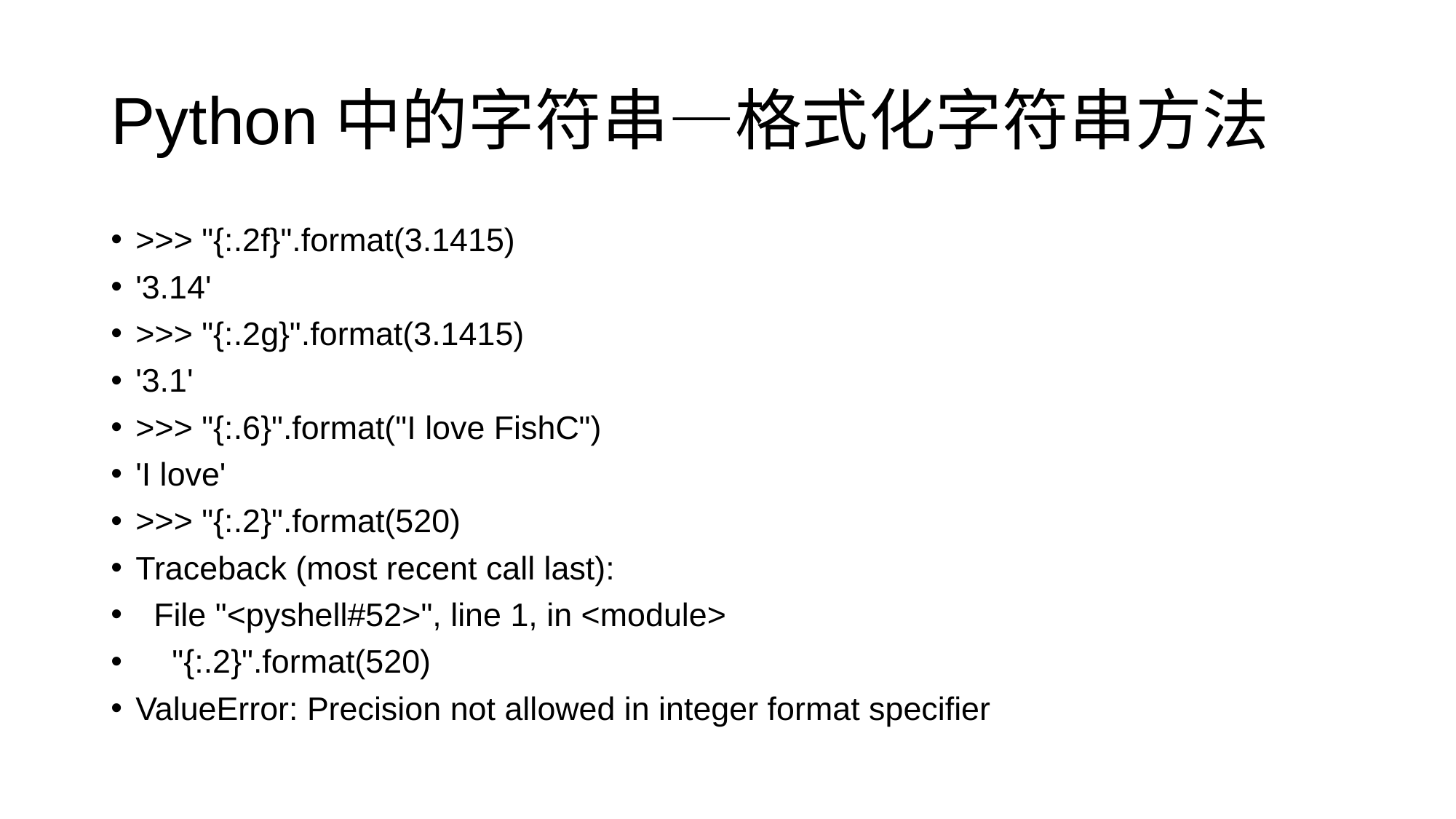

# Python中的字符串—格式化字符串方法
>>> "{:.2f}".format(3.1415)
'3.14'
>>> "{:.2g}".format(3.1415)
'3.1'
>>> "{:.6}".format("I love FishC")
'I love'
>>> "{:.2}".format(520)
Traceback (most recent call last):
  File "<pyshell#52>", line 1, in <module>
    "{:.2}".format(520)
ValueError: Precision not allowed in integer format specifier